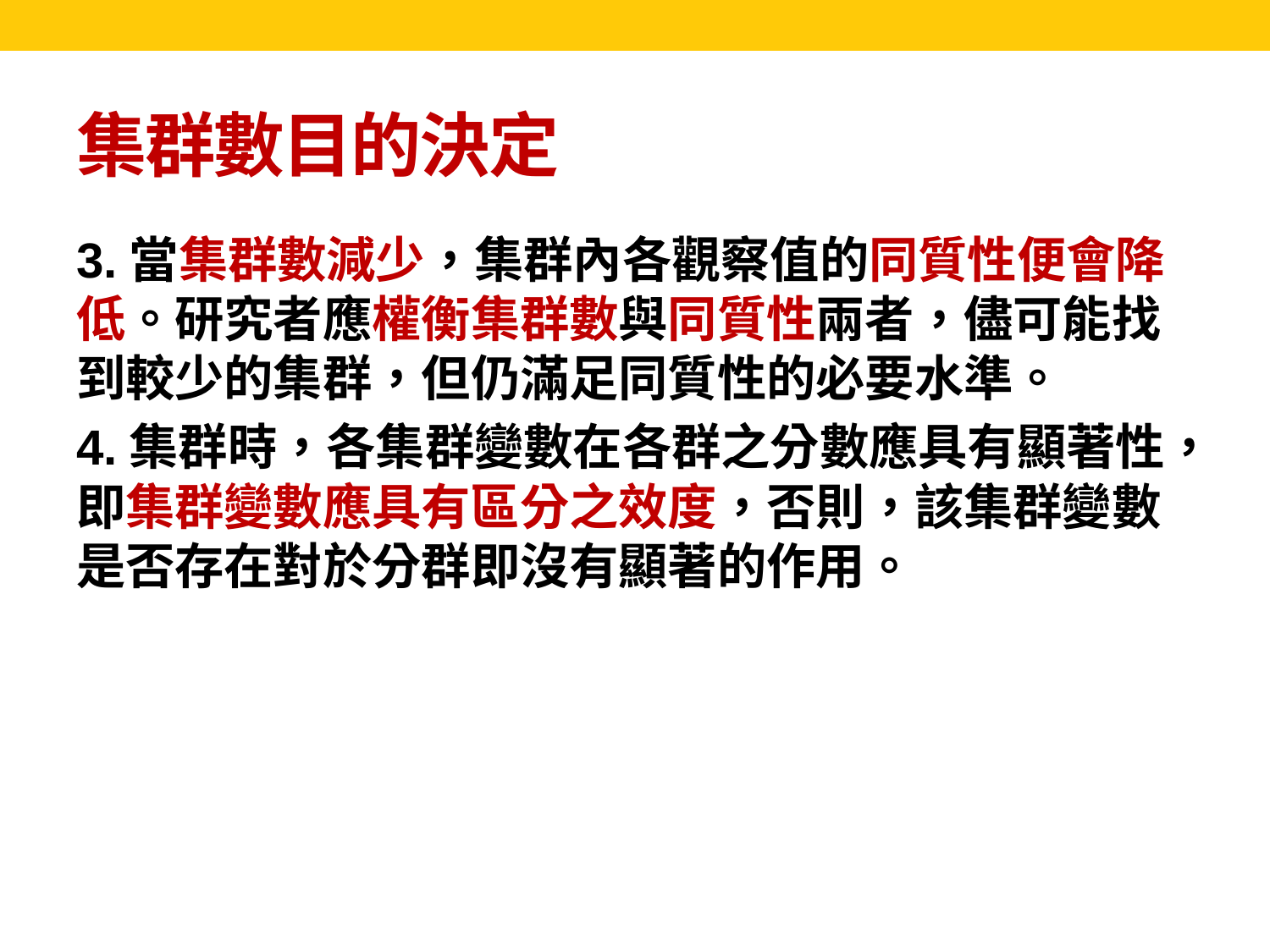

# 集群數目的決定
3.當集群數減少，集群內各觀察值的同質性便會降低。研究者應權衡集群數與同質性兩者，儘可能找到較少的集群，但仍滿足同質性的必要水準。
4.集群時，各集群變數在各群之分數應具有顯著性，即集群變數應具有區分之效度，否則，該集群變數是否存在對於分群即沒有顯著的作用。